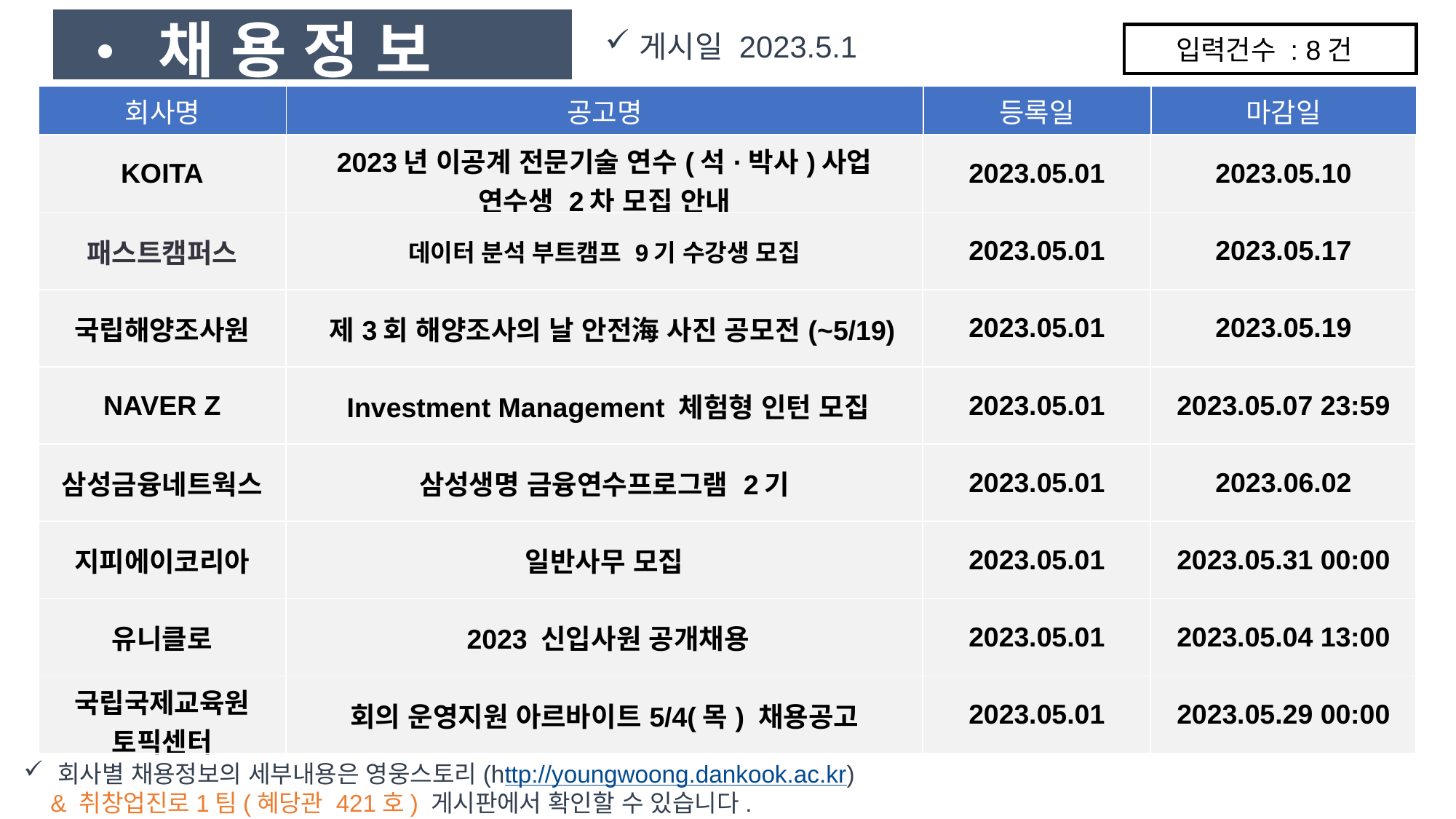

• 채 용 정 보

게시일 2023.5.1

입력건수 : 8건
| 회사명 | 공고명 | 등록일 | 마감일 |
| --- | --- | --- | --- |

| KOITA | 2023년 이공계 전문기술 연수(석·박사)사업 연수생 2차 모집 안내 | 2023.05.01 | 2023.05.10 |
| --- | --- | --- | --- |
| 패스트캠퍼스 | 데이터 분석 부트캠프 9기 수강생 모집 | 2023.05.01 | 2023.05.17 |
| 국립해양조사원 | 제3회 해양조사의 날 안전海 사진 공모전(~5/19) | 2023.05.01 | 2023.05.19 |
| NAVER Z | Investment Management 체험형 인턴 모집 | 2023.05.01 | 2023.05.07 23:59 |
| 삼성금융네트웍스 | 삼성생명 금융연수프로그램 2기 | 2023.05.01 | 2023.06.02 |
| 지피에이코리아 | 일반사무 모집 | 2023.05.01 | 2023.05.31 00:00 |
| 유니클로 | 2023 신입사원 공개채용 | 2023.05.01 | 2023.05.04 13:00 |
| 국립국제교육원 토픽센터 | 회의 운영지원 아르바이트5/4(목) 채용공고 | 2023.05.01 | 2023.05.29 00:00 |

회사별 채용정보의 세부내용은 영웅스토리(http://youngwoong.dankook.ac.kr)
    & 취창업진로1팀(혜당관 421호) 게시판에서 확인할 수 있습니다.